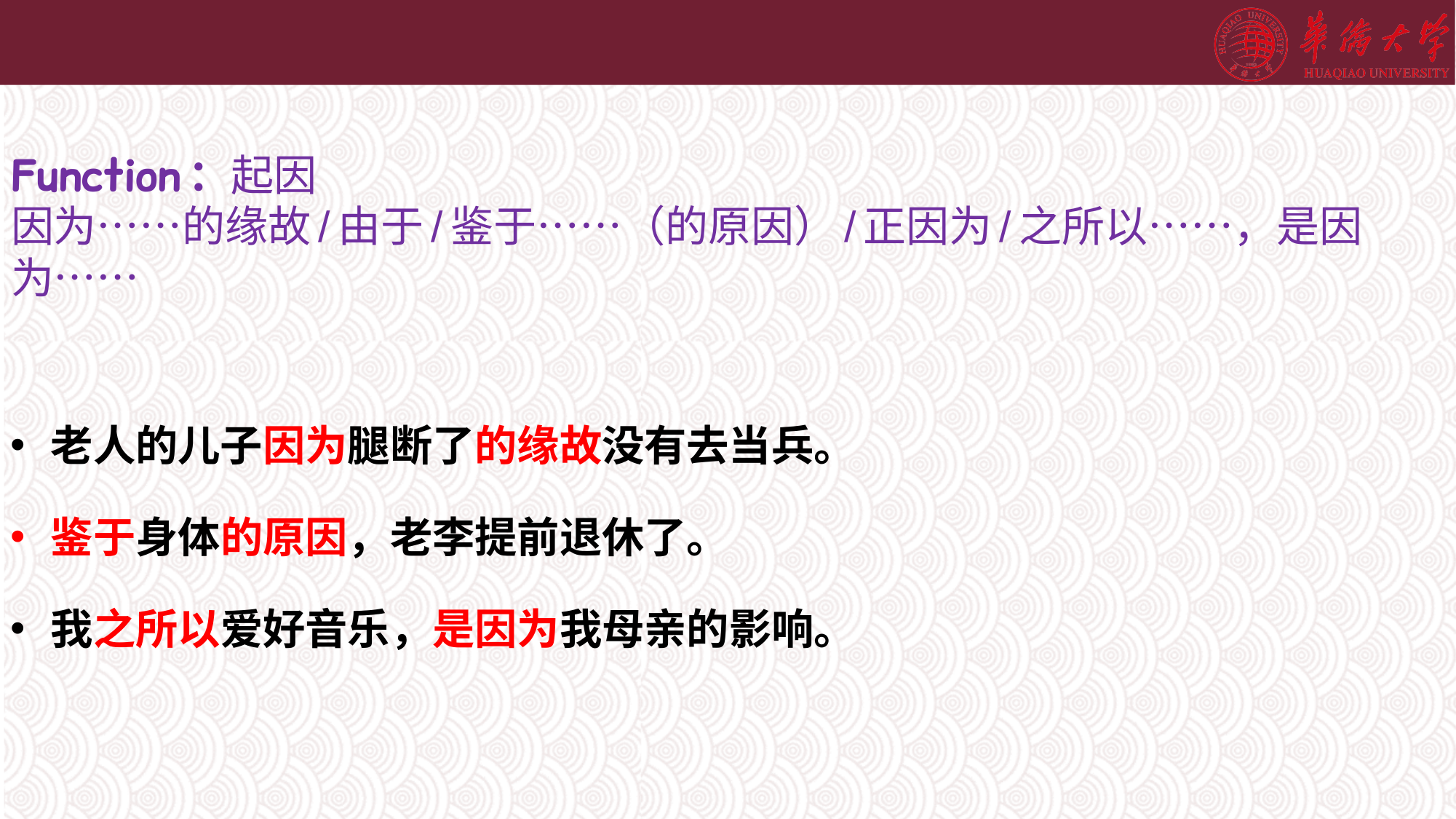

Function：起因
因为……的缘故/由于/鉴于……（的原因）/正因为/之所以……，是因为……
 老人的儿子因为腿断了的缘故没有去当兵。
 鉴于身体的原因，老李提前退休了。
 我之所以爱好音乐，是因为我母亲的影响。